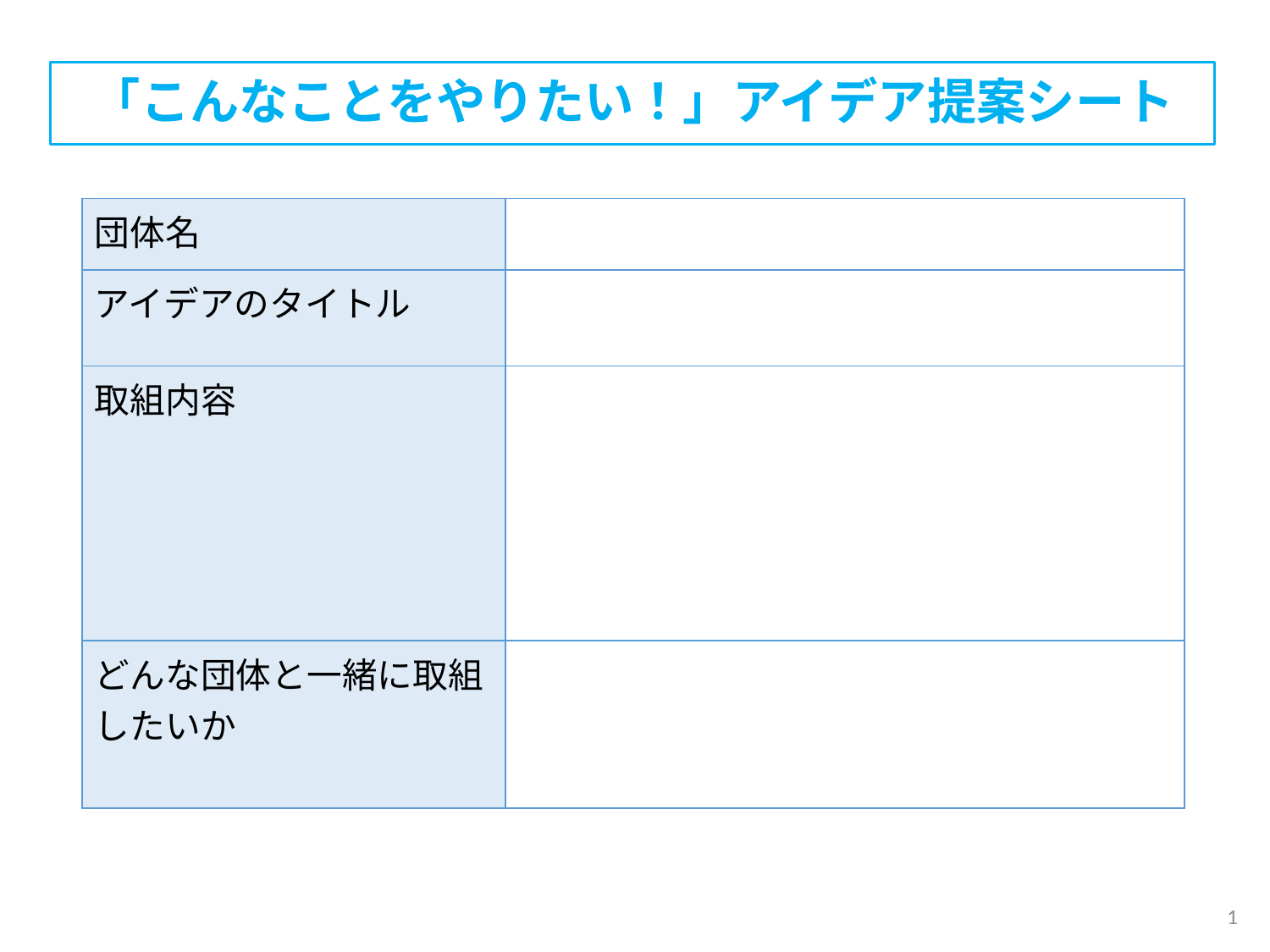

「こんなことをやりたい！」アイデア提案シート
| 団体名 |  |
| --- | --- |
| アイデアのタイトル |  |
| 取組内容 |  |
| どんな団体と一緒に取組したいか |  |
1